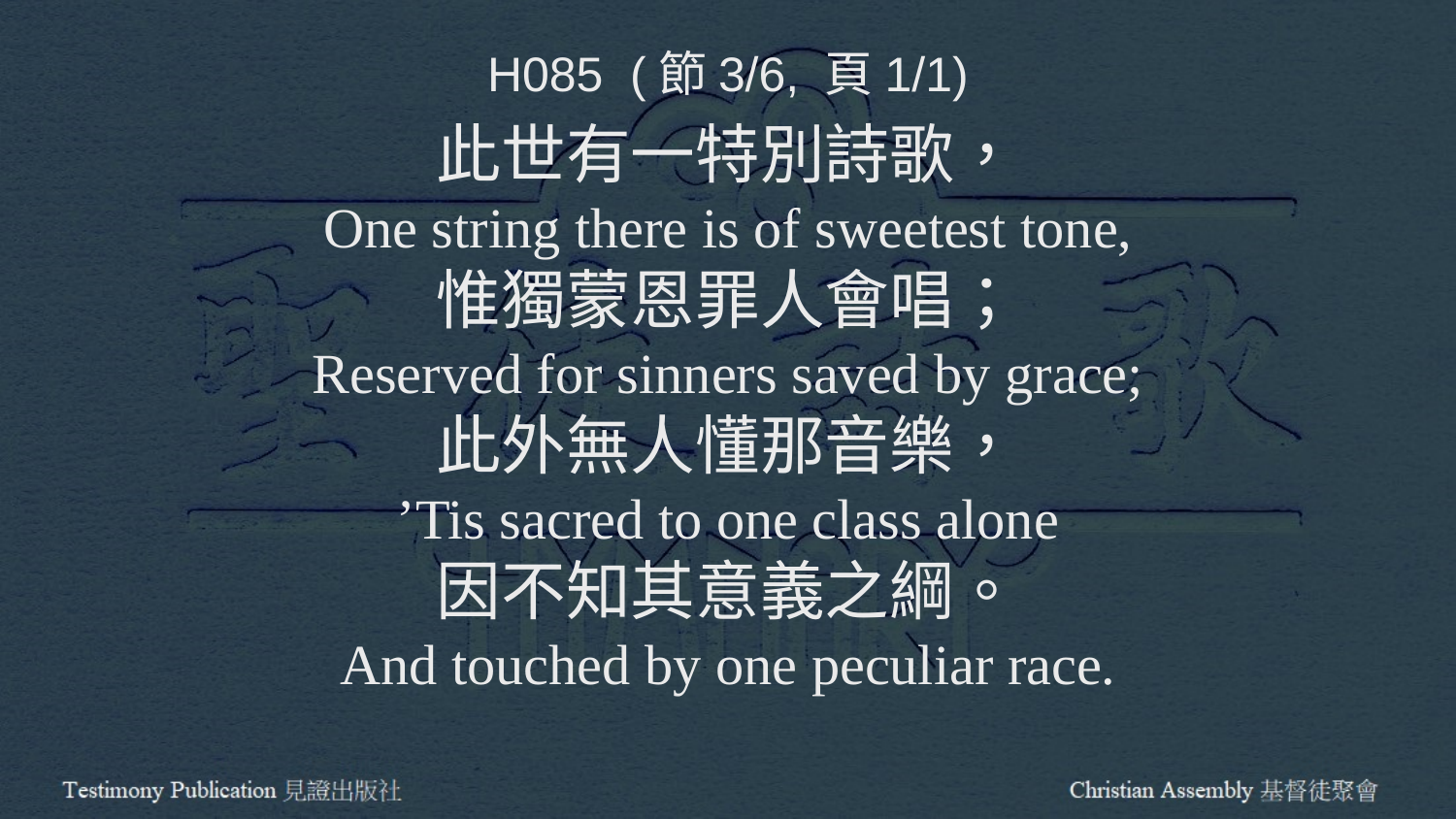

H085  (節3/6, 頁1/1)
此世有一特別詩歌，
One string there is of sweetest tone,
惟獨蒙恩罪人會唱；
Reserved for sinners saved by grace;
此外無人懂那音樂，
’Tis sacred to one class alone
因不知其意義之綱。
And touched by one peculiar race.